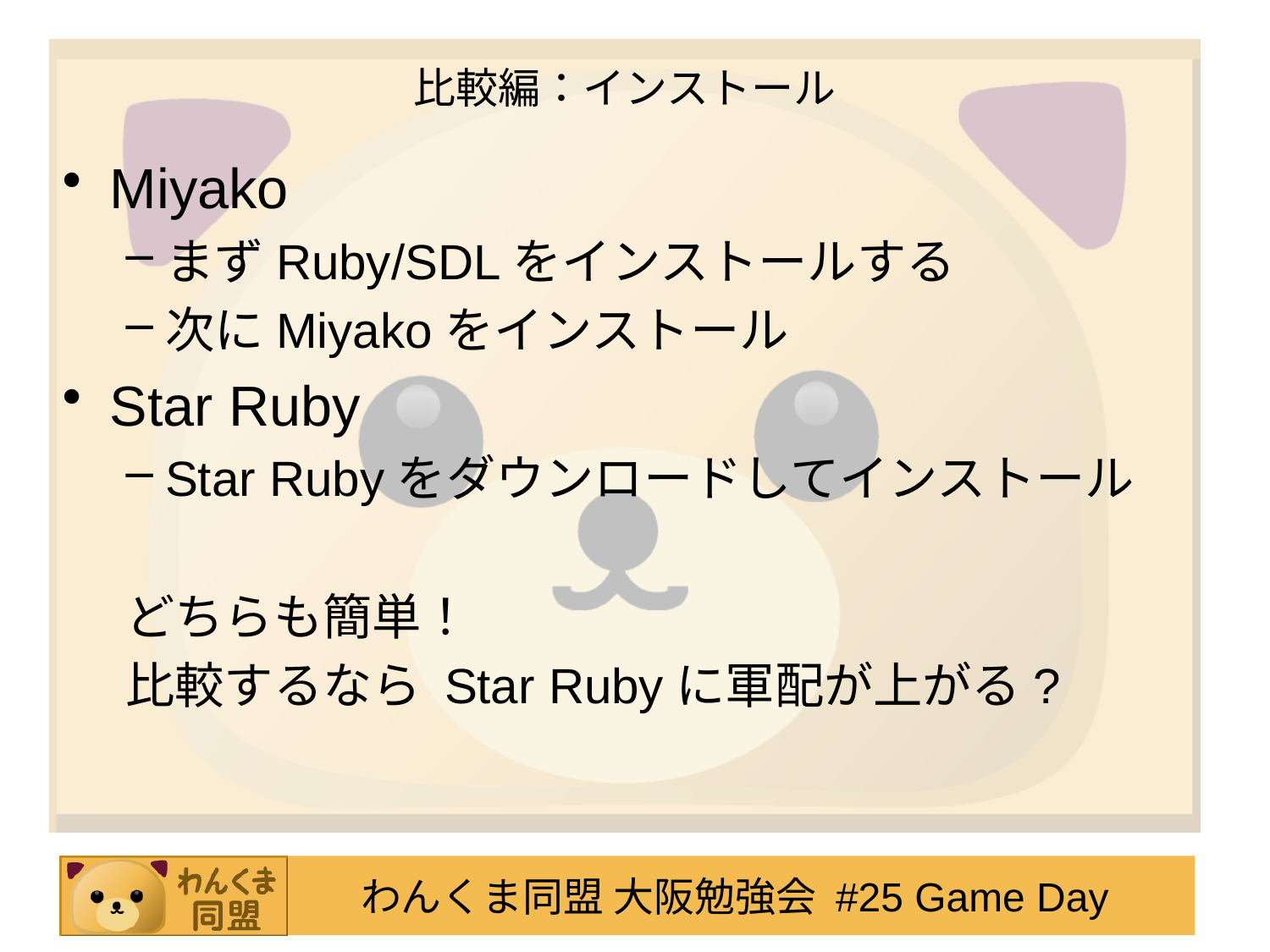

# 比較編：インストール
Miyako
まずRuby/SDLをインストールする
次にMiyakoをインストール
Star Ruby
Star Rubyをダウンロードしてインストール

どちらも簡単！
比較するなら Star Rubyに軍配が上がる?